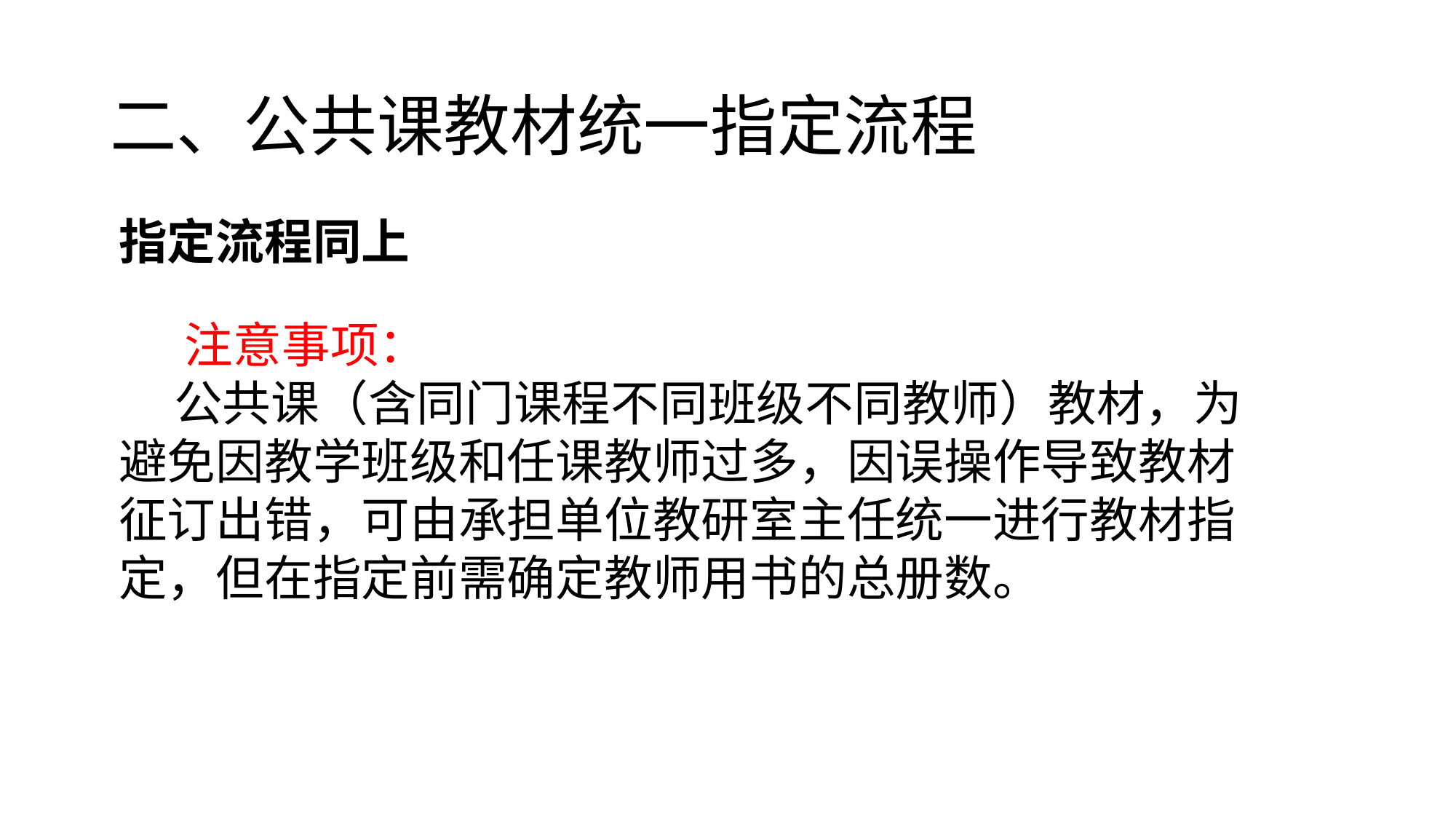

二、公共课教材统一指定流程
指定流程同上
       注意事项：
    公共课（含同门课程不同班级不同教师）教材，为避免因教学班级和任课教师过多，因误操作导致教材征订出错，可由承担单位教研室主任统一进行教材指定，但在指定前需确定教师用书的总册数。